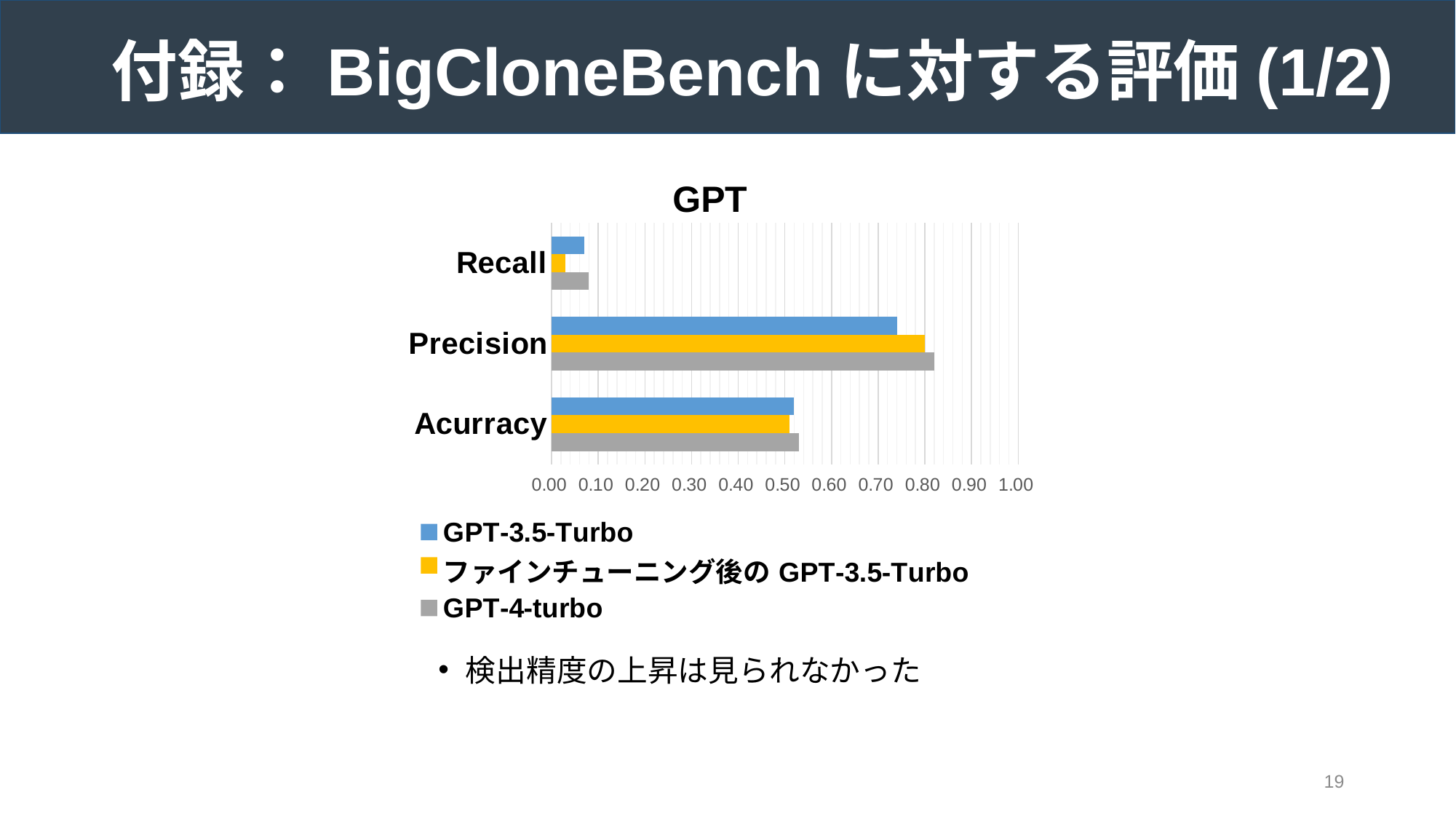

# 付録：BigCloneBenchに対する評価(1/2)

### Chart: GPT

| Category | GPT-4-turbo | ファインチューニング後のGPT-3.5-Turbo | GPT-3.5-Turbo |
|---|---|---|---|
| Acurracy | 0.53 | 0.51 | 0.52 |
| Precision | 0.82 | 0.8 | 0.74 |
| Recall | 0.08 | 0.03 | 0.07 |
検出精度の上昇は見られなかった
19